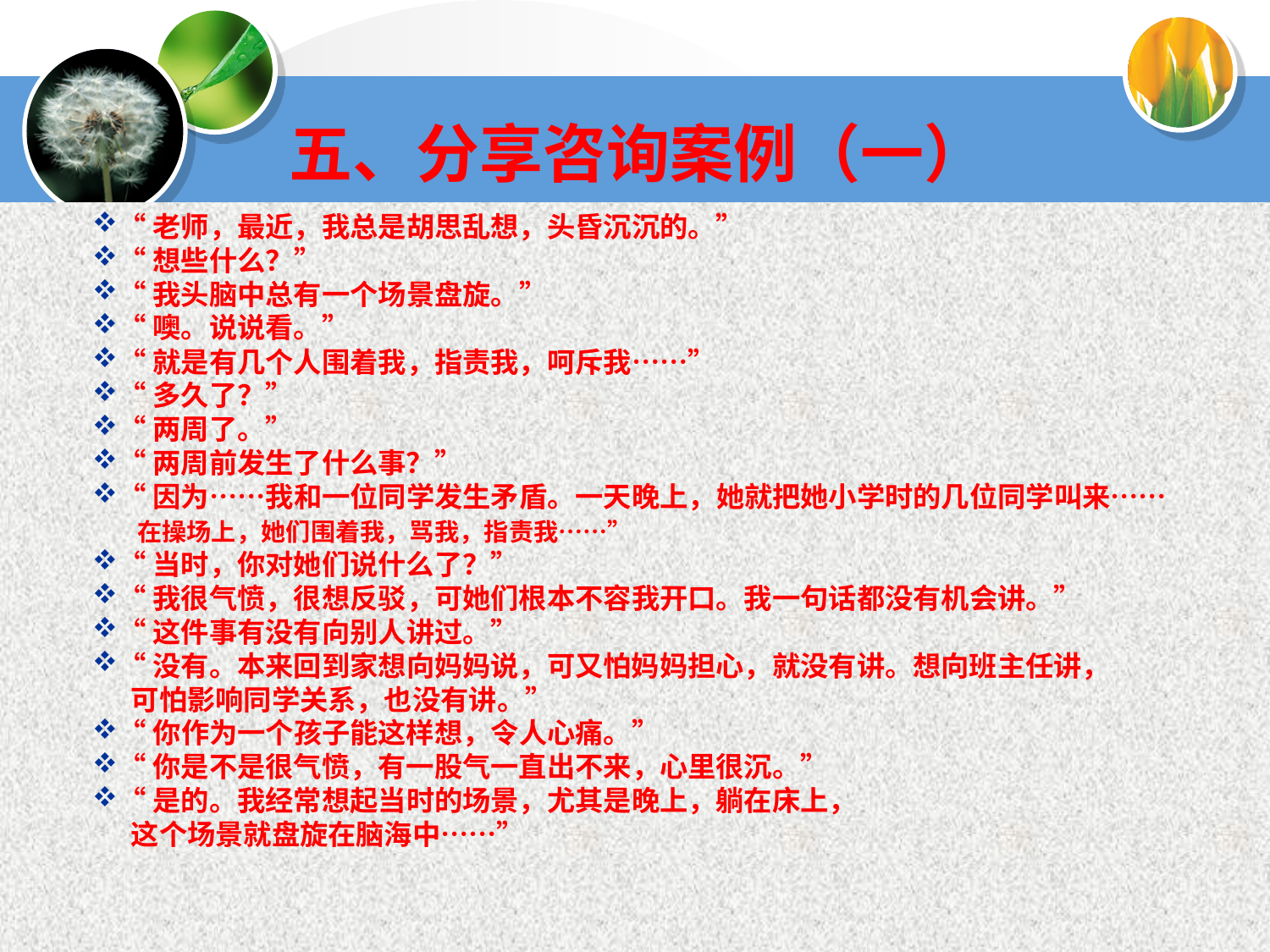

# 五、分享咨询案例（一）
“老师，最近，我总是胡思乱想，头昏沉沉的。”
“想些什么？”
“我头脑中总有一个场景盘旋。”
“噢。说说看。”
“就是有几个人围着我，指责我，呵斥我……”
“多久了？”
“两周了。”
“两周前发生了什么事？”
“因为……我和一位同学发生矛盾。一天晚上，她就把她小学时的几位同学叫来……
      在操场上，她们围着我，骂我，指责我……”
“当时，你对她们说什么了？”
“我很气愤，很想反驳，可她们根本不容我开口。我一句话都没有机会讲。”
“这件事有没有向别人讲过。”
“没有。本来回到家想向妈妈说，可又怕妈妈担心，就没有讲。想向班主任讲，
     可怕影响同学关系，也没有讲。”
“你作为一个孩子能这样想，令人心痛。”
“你是不是很气愤，有一股气一直出不来，心里很沉。”
“是的。我经常想起当时的场景，尤其是晚上，躺在床上，
     这个场景就盘旋在脑海中……”